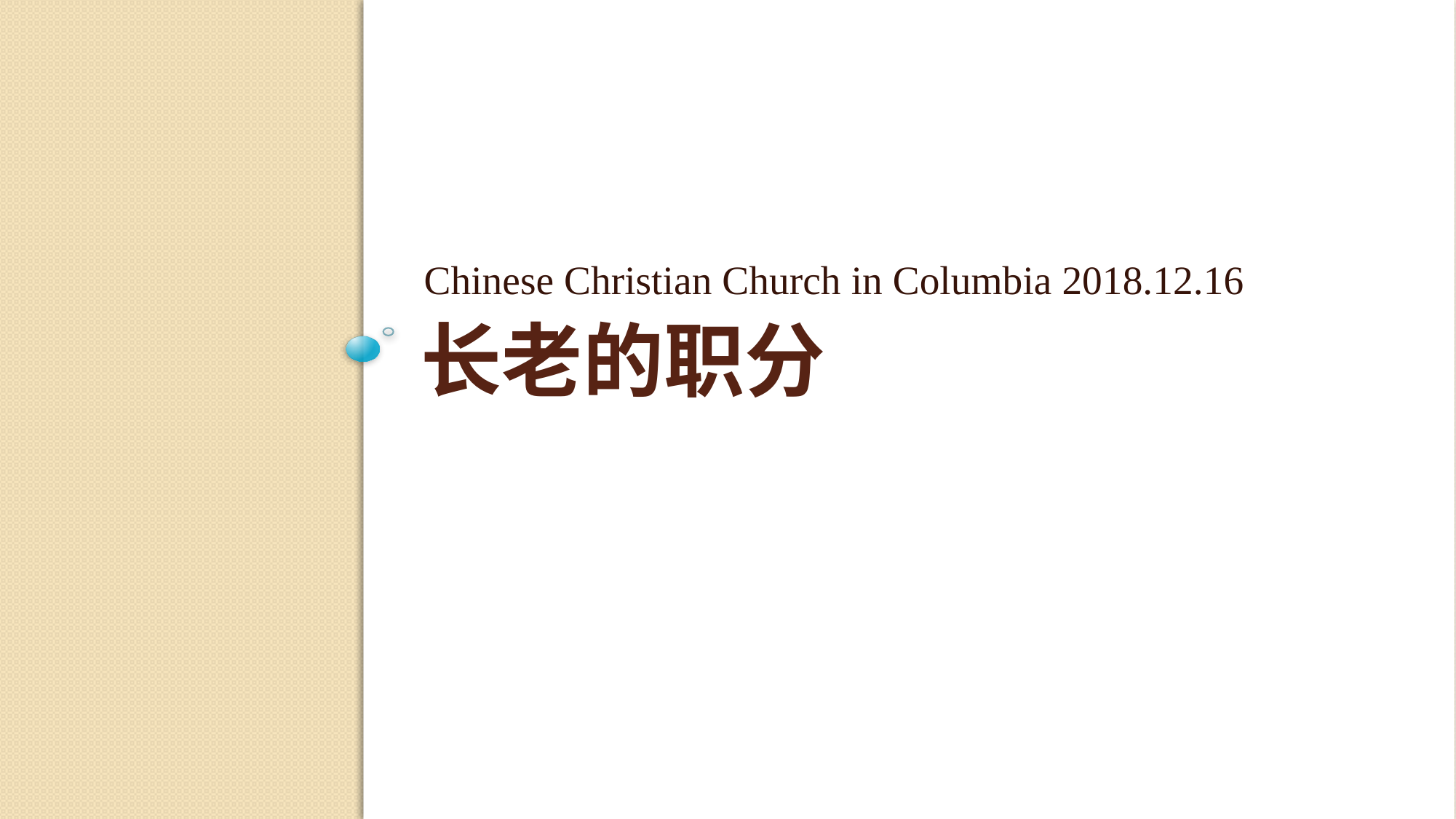

Chinese Christian Church in Columbia 2018.12.16
# 长老的职分